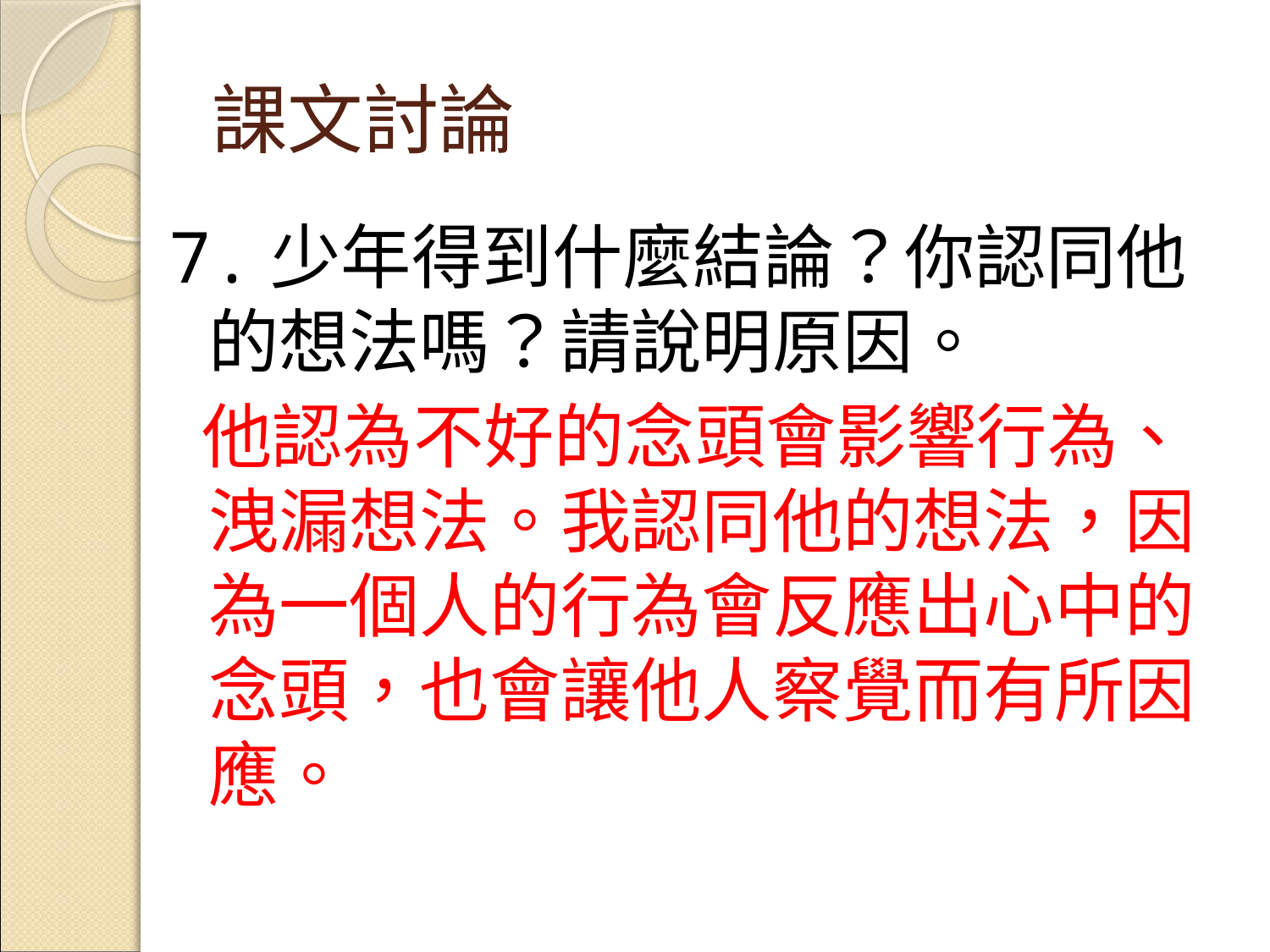

課文討論
7.少年得到什麼結論？你認同他的想法嗎？請說明原因。
 他認為不好的念頭會影響行為、洩漏想法。我認同他的想法，因為一個人的行為會反應出心中的念頭，也會讓他人察覺而有所因應。